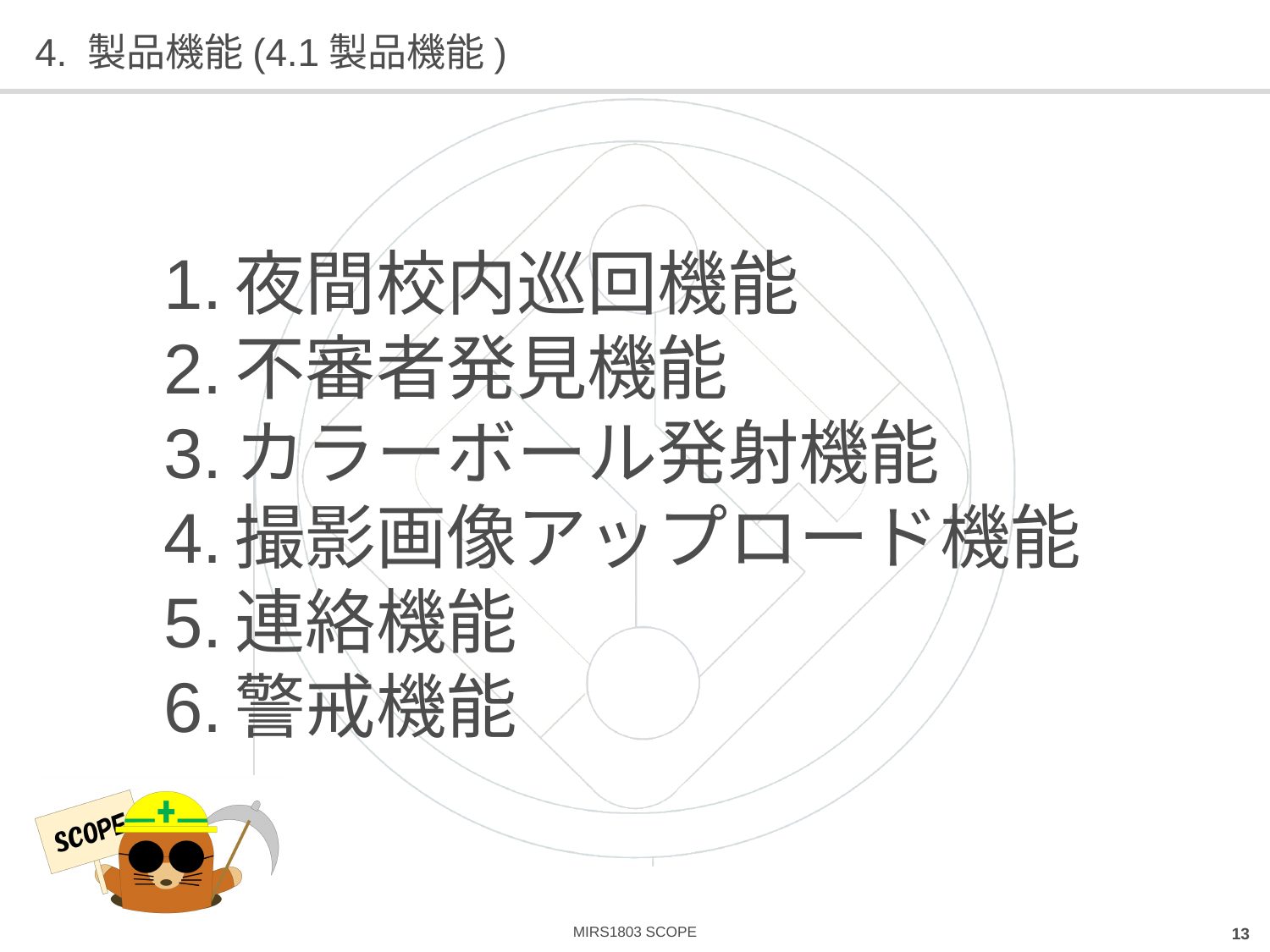

# 4. 製品機能(4.1製品機能)
夜間校内巡回機能
不審者発見機能
カラーボール発射機能
撮影画像アップロード機能
連絡機能
警戒機能
13